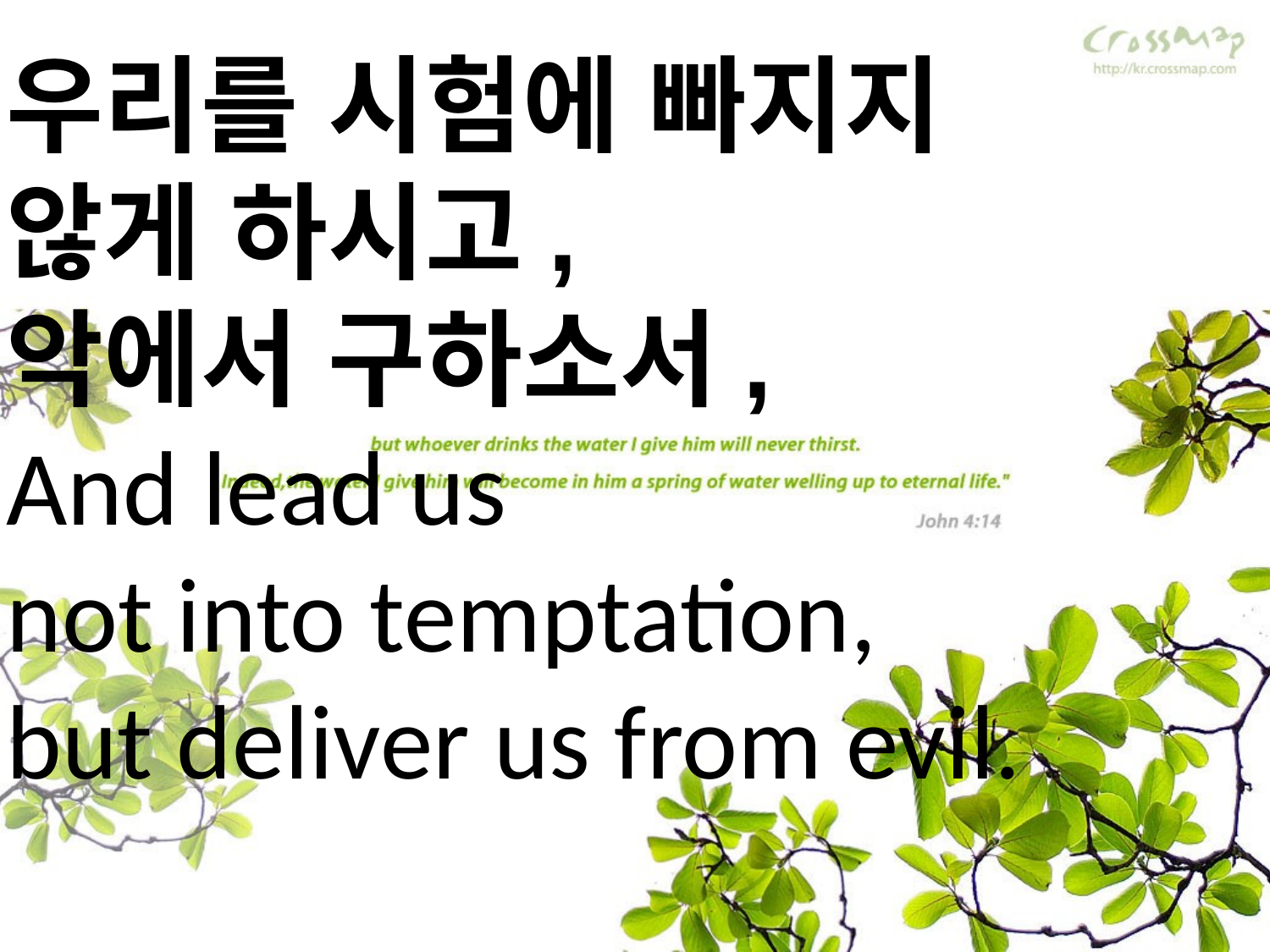

우리를 시험에 빠지지
않게 하시고,
악에서 구하소서,
And lead us
not into temptation,
but deliver us from evil.